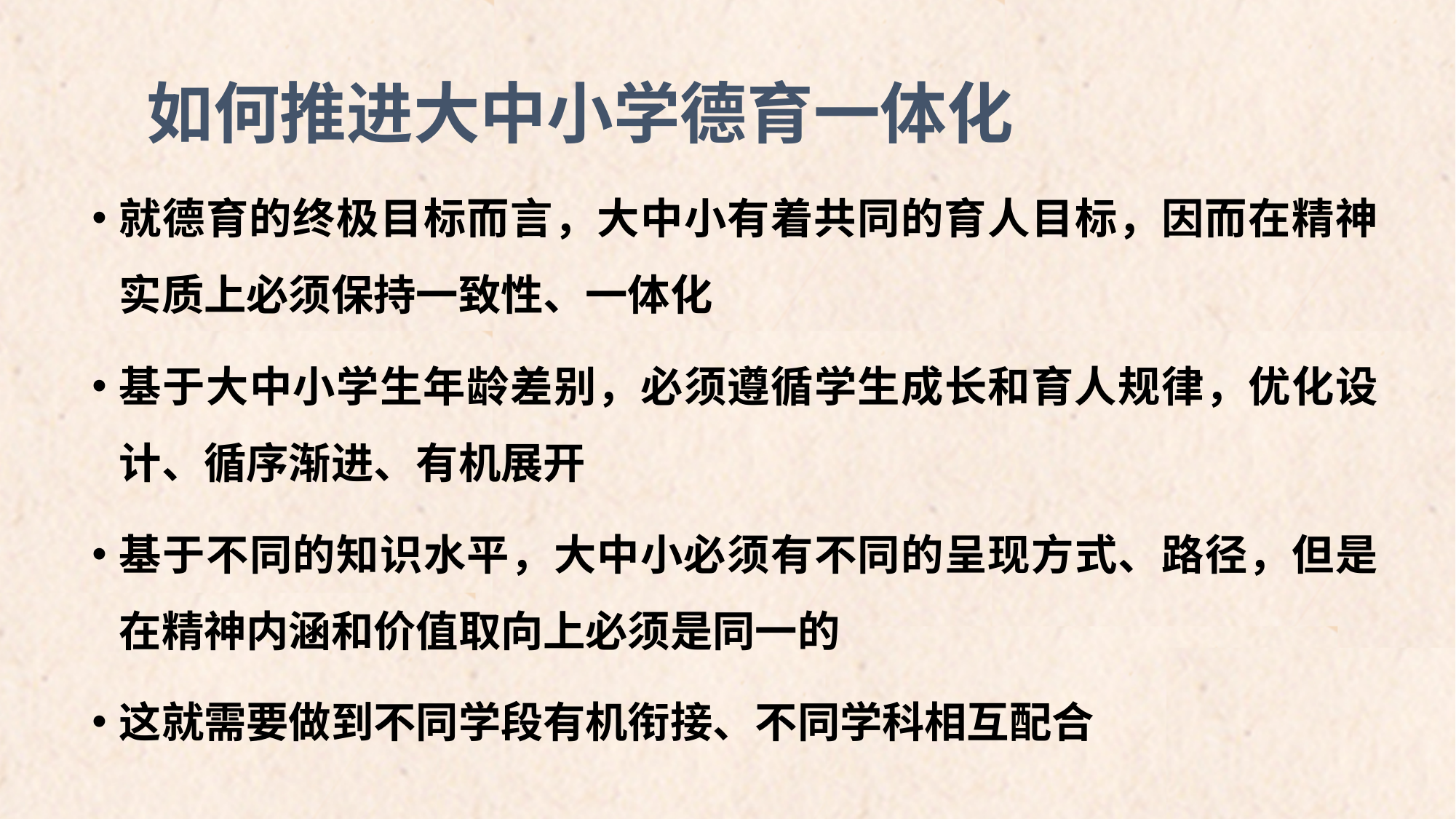

# 如何推进大中小学德育一体化
就德育的终极目标而言，大中小有着共同的育人目标，因而在精神实质上必须保持一致性、一体化
基于大中小学生年龄差别，必须遵循学生成长和育人规律，优化设计、循序渐进、有机展开
基于不同的知识水平，大中小必须有不同的呈现方式、路径，但是在精神内涵和价值取向上必须是同一的
这就需要做到不同学段有机衔接、不同学科相互配合